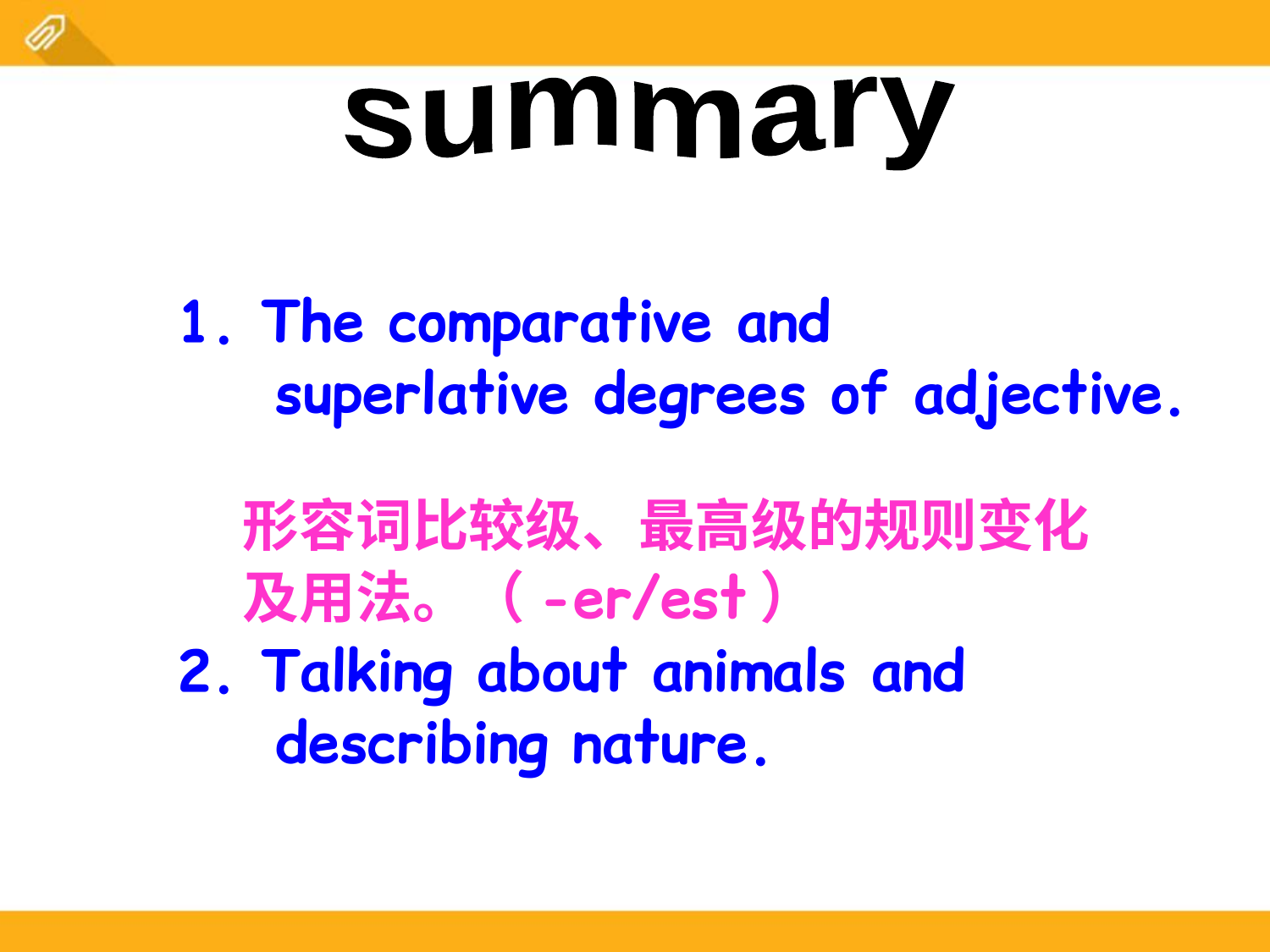

summary
1. The comparative and
    superlative degrees of adjective.
    形容词比较级、最高级的规则变化
    及用法。（-er/est）
2. Talking about animals and
    describing nature.